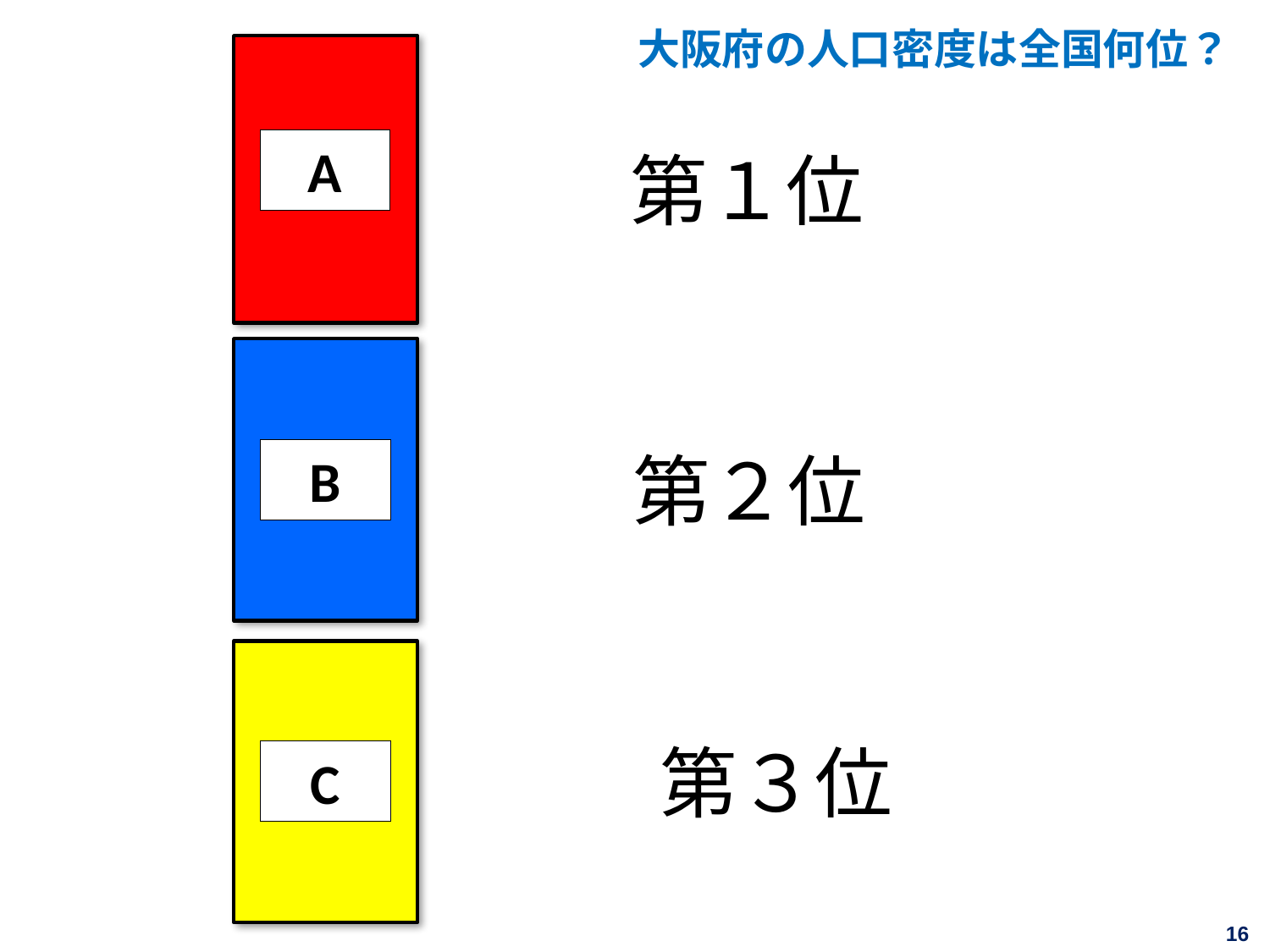

大阪府の人口密度は全国何位？

A
第１位

第２位
B

      　　第３位
C
16